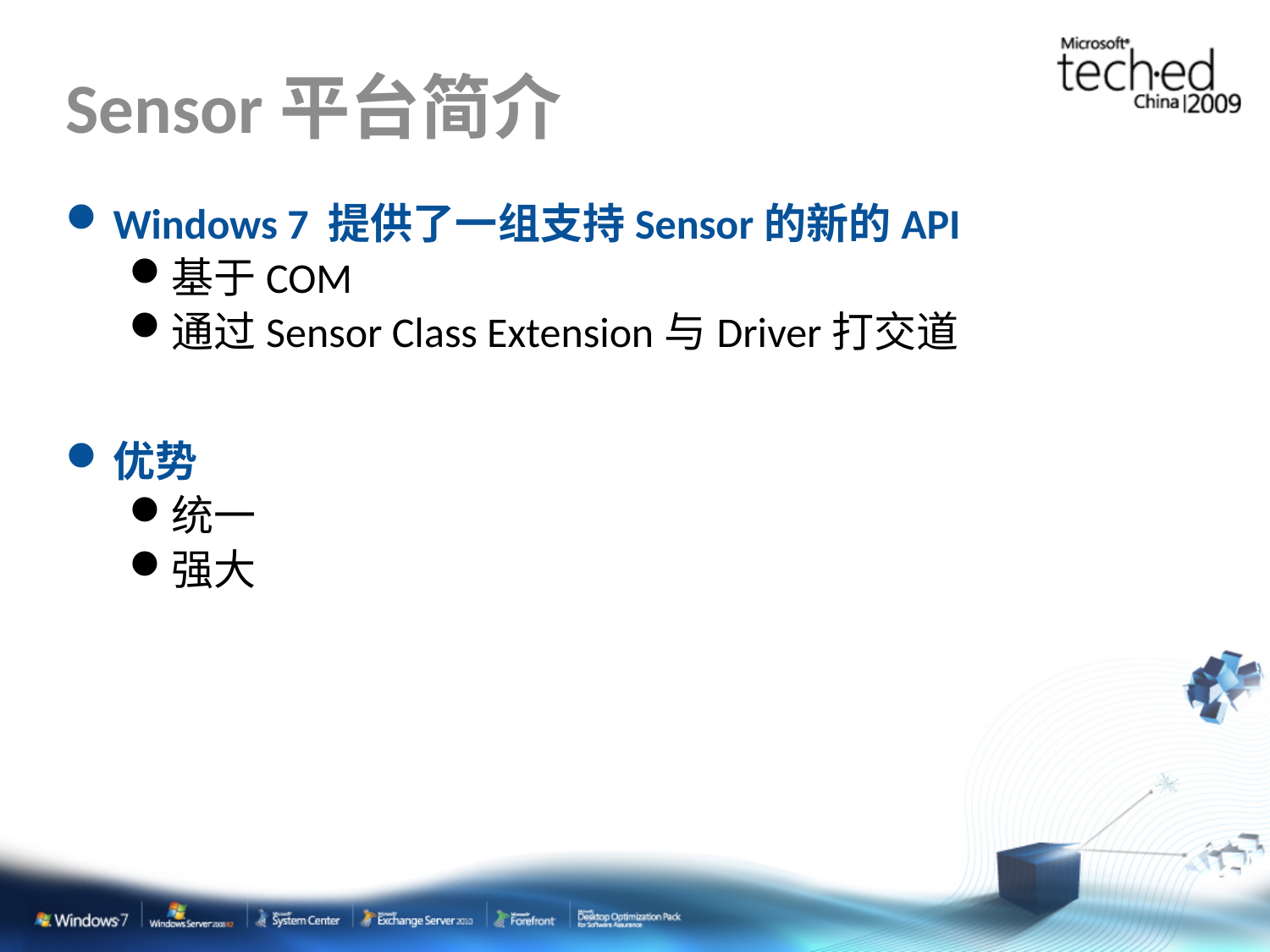

# Sensor平台简介
Windows 7 提供了一组支持Sensor的新的API
基于COM
通过Sensor Class Extension与Driver打交道

优势
统一
强大